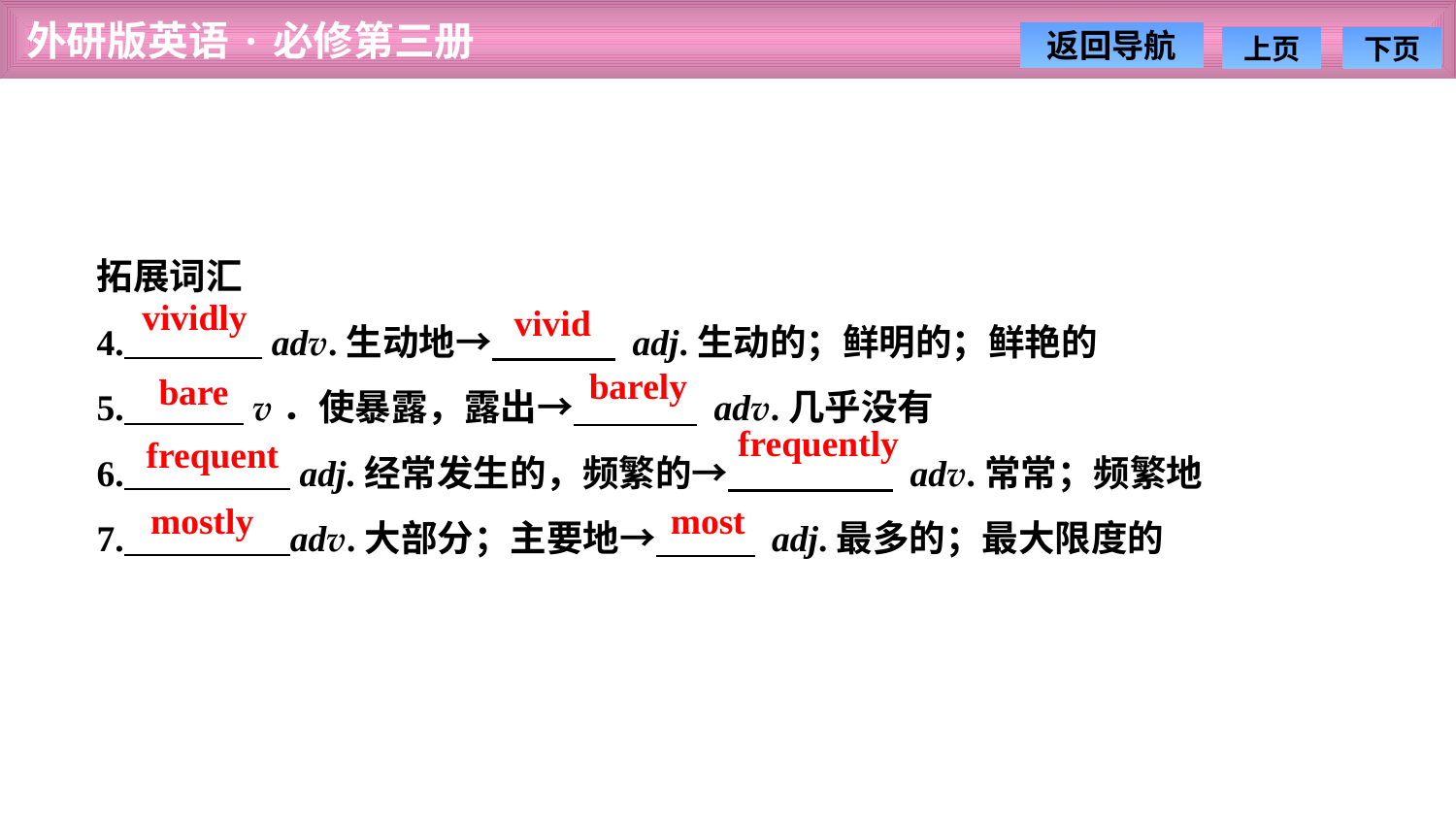

拓展词汇
4.                adv.生动地→                adj.生动的；鲜明的；鲜艳的
5.              v．使暴露，露出→                adv.几乎没有
6.                   adj.经常发生的，频繁的→                     adv.常常；频繁地
7.                  adv.大部分；主要地→             adj.最多的；最大限度的
vividly
vivid
barely
bare
　frequently
frequent
mostly
most